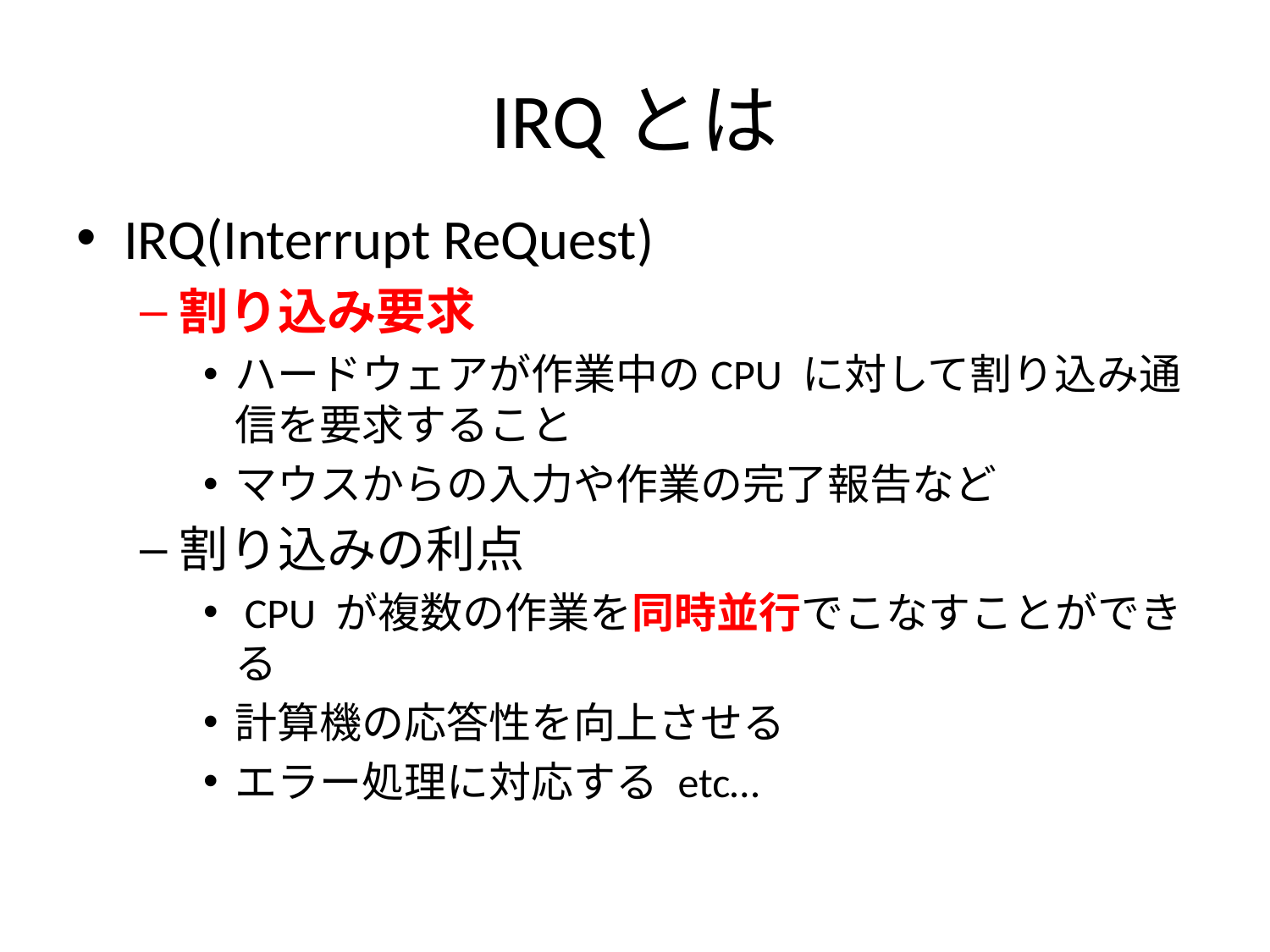

# IRQとは
IRQ(Interrupt ReQuest)
割り込み要求
ハードウェアが作業中のCPU に対して割り込み通信を要求すること
マウスからの入力や作業の完了報告など
割り込みの利点
 CPU が複数の作業を同時並行でこなすことができる
計算機の応答性を向上させる
エラー処理に対応する etc…